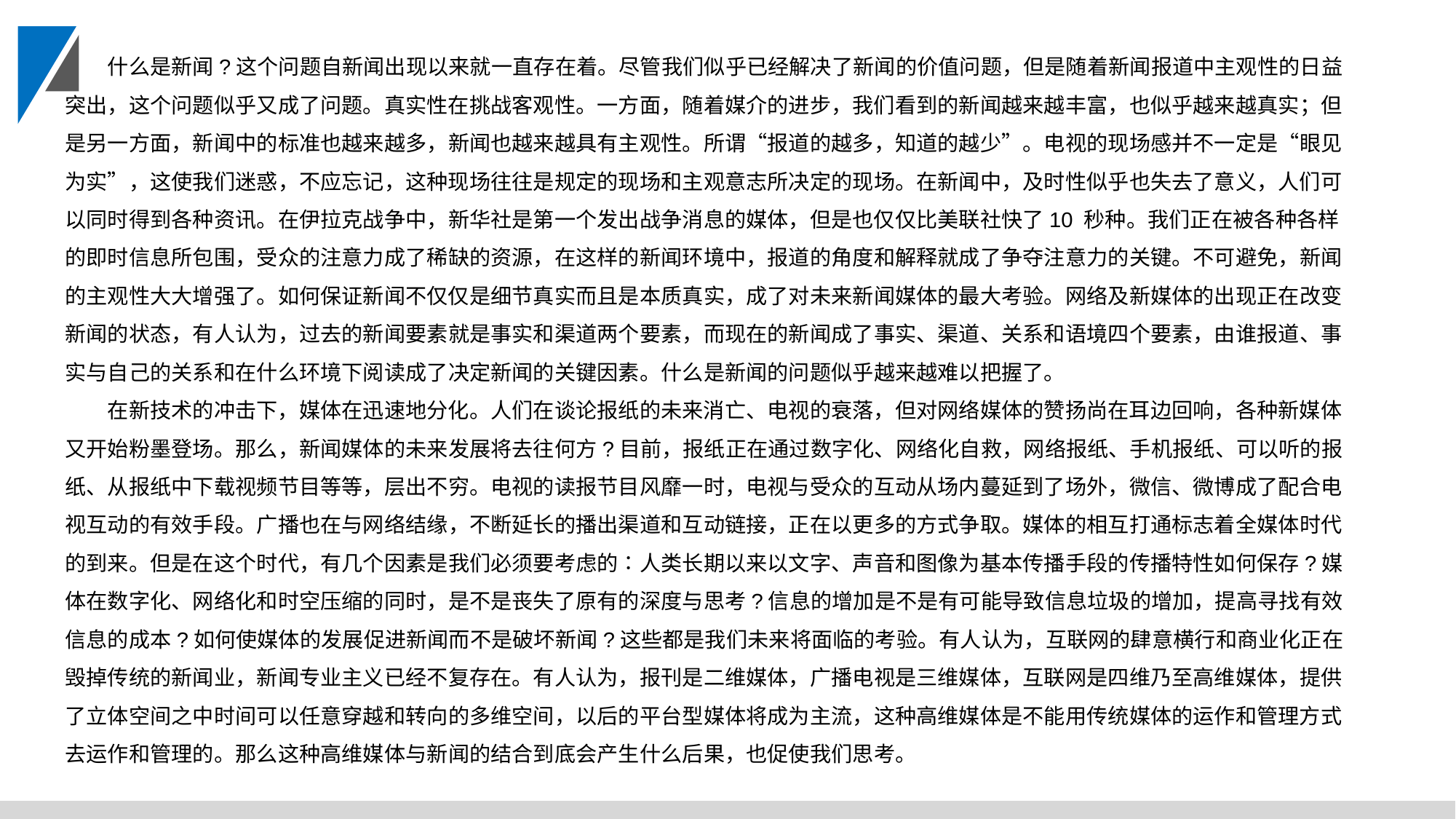

什么是新闻?这个问题自新闻出现以来就一直存在着。尽管我们似乎已经解决了新闻的价值问题，但是随着新闻报道中主观性的日益突出，这个问题似乎又成了问题。真实性在挑战客观性。一方面，随着媒介的进步，我们看到的新闻越来越丰富，也似乎越来越真实；但是另一方面，新闻中的标准也越来越多，新闻也越来越具有主观性。所谓“报道的越多，知道的越少”。电视的现场感并不一定是“眼见为实”，这使我们迷惑，不应忘记，这种现场往往是规定的现场和主观意志所决定的现场。在新闻中，及时性似乎也失去了意义，人们可以同时得到各种资讯。在伊拉克战争中，新华社是第一个发出战争消息的媒体，但是也仅仅比美联社快了10 秒种。我们正在被各种各样的即时信息所包围，受众的注意力成了稀缺的资源，在这样的新闻环境中，报道的角度和解释就成了争夺注意力的关键。不可避免，新闻的主观性大大增强了。如何保证新闻不仅仅是细节真实而且是本质真实，成了对未来新闻媒体的最大考验。网络及新媒体的出现正在改变新闻的状态，有人认为，过去的新闻要素就是事实和渠道两个要素，而现在的新闻成了事实、渠道、关系和语境四个要素，由谁报道、事实与自己的关系和在什么环境下阅读成了决定新闻的关键因素。什么是新闻的问题似乎越来越难以把握了。
在新技术的冲击下，媒体在迅速地分化。人们在谈论报纸的未来消亡、电视的衰落，但对网络媒体的赞扬尚在耳边回响，各种新媒体又开始粉墨登场。那么，新闻媒体的未来发展将去往何方?目前，报纸正在通过数字化、网络化自救，网络报纸、手机报纸、可以听的报纸、从报纸中下载视频节目等等，层出不穷。电视的读报节目风靡一时，电视与受众的互动从场内蔓延到了场外，微信、微博成了配合电视互动的有效手段。广播也在与网络结缘，不断延长的播出渠道和互动链接，正在以更多的方式争取。媒体的相互打通标志着全媒体时代的到来。但是在这个时代，有几个因素是我们必须要考虑的∶人类长期以来以文字、声音和图像为基本传播手段的传播特性如何保存?媒体在数字化、网络化和时空压缩的同时，是不是丧失了原有的深度与思考?信息的增加是不是有可能导致信息垃圾的增加，提高寻找有效信息的成本?如何使媒体的发展促进新闻而不是破坏新闻?这些都是我们未来将面临的考验。有人认为，互联网的肆意横行和商业化正在毁掉传统的新闻业，新闻专业主义已经不复存在。有人认为，报刊是二维媒体，广播电视是三维媒体，互联网是四维乃至高维媒体，提供了立体空间之中时间可以任意穿越和转向的多维空间，以后的平台型媒体将成为主流，这种高维媒体是不能用传统媒体的运作和管理方式去运作和管理的。那么这种高维媒体与新闻的结合到底会产生什么后果，也促使我们思考。